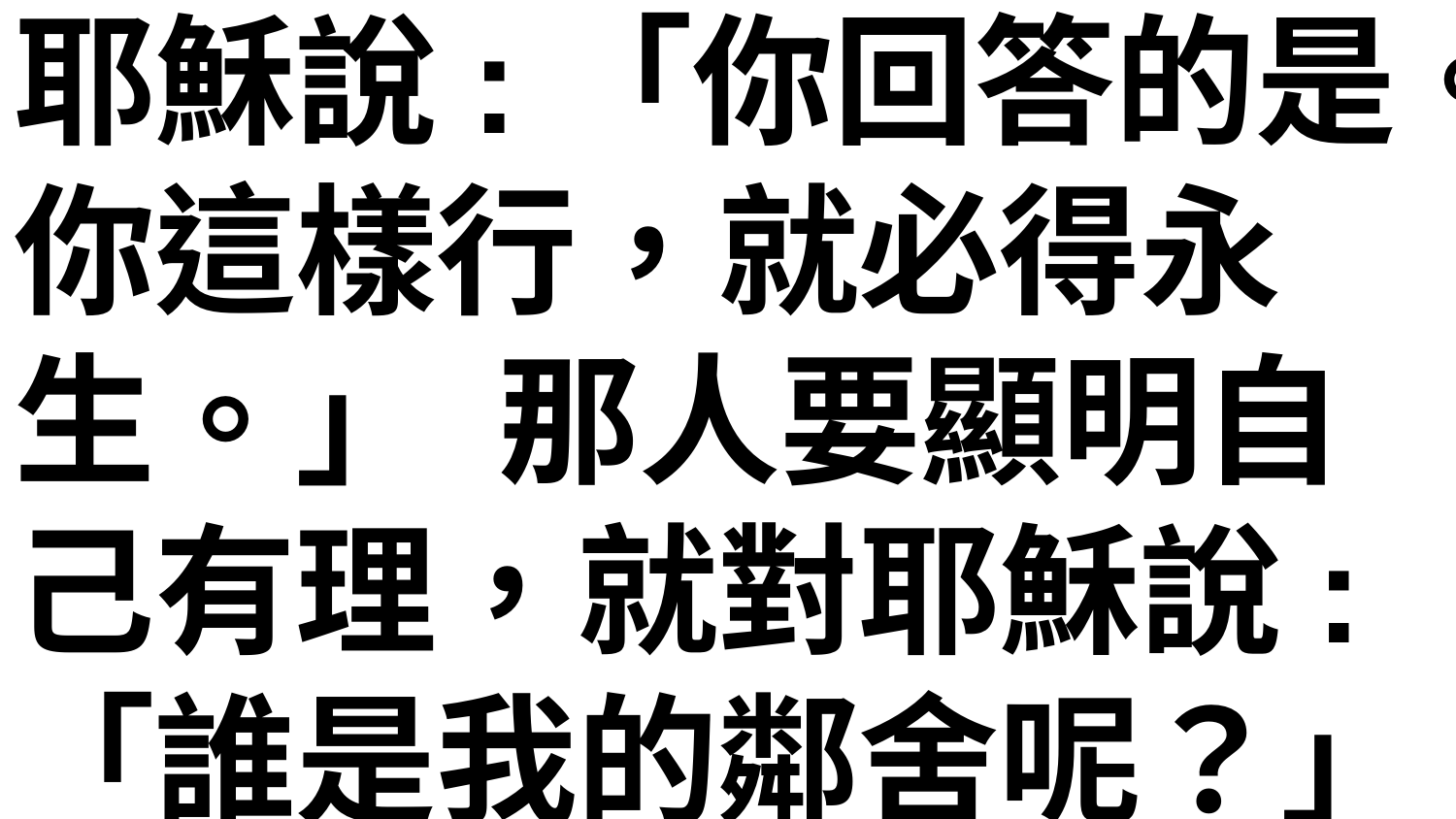

耶穌說:「你回答的是。你這樣行，就必得永生。」  那人要顯明自己有理，就對耶穌說:「誰是我的鄰舍呢？」